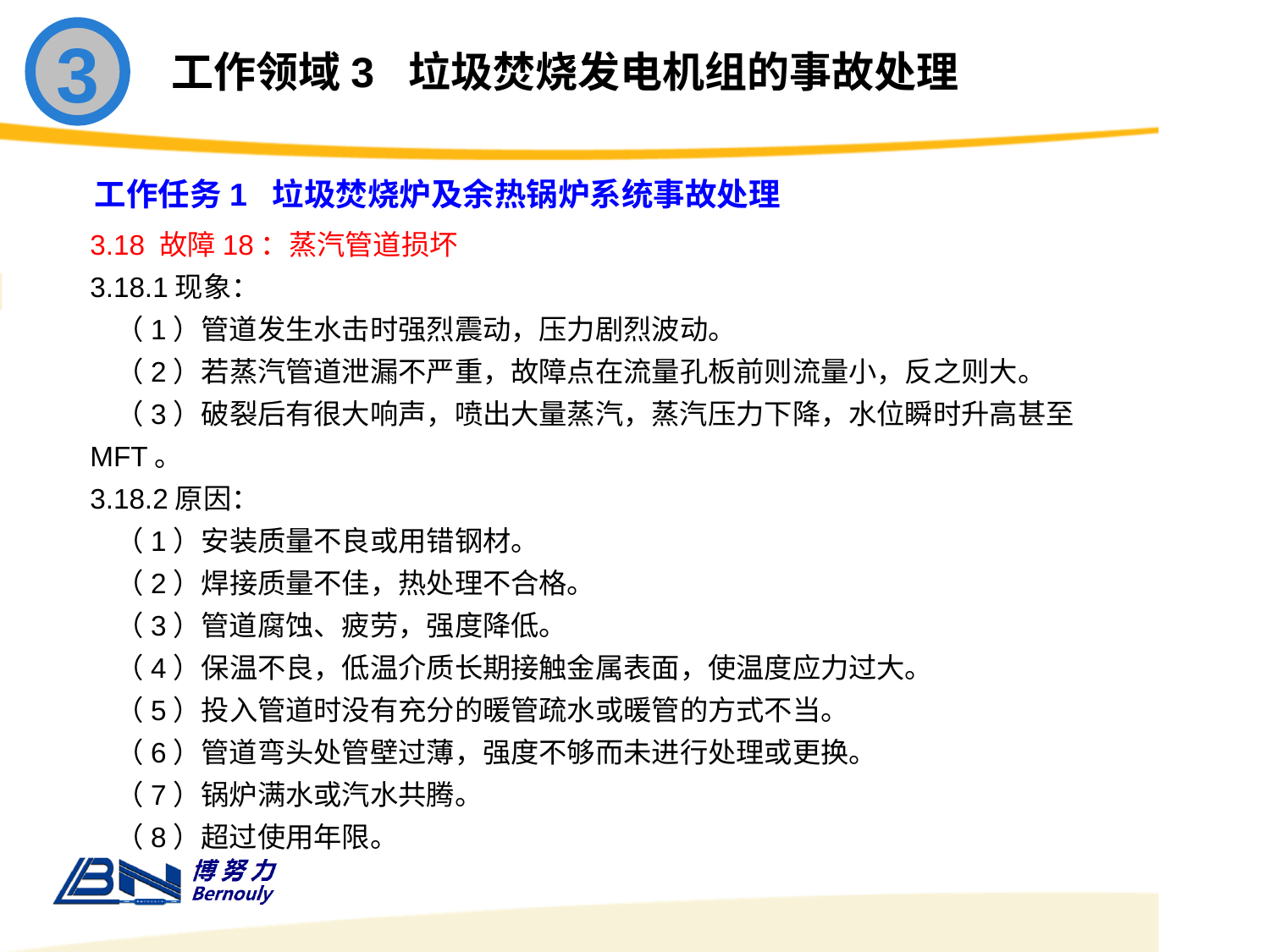

3
工作领域3  垃圾焚烧发电机组的事故处理
工作任务1  垃圾焚烧炉及余热锅炉系统事故处理
3.18 故障18：蒸汽管道损坏
3.18.1现象：
   （1）管道发生水击时强烈震动，压力剧烈波动。
   （2）若蒸汽管道泄漏不严重，故障点在流量孔板前则流量小，反之则大。
   （3）破裂后有很大响声，喷出大量蒸汽，蒸汽压力下降，水位瞬时升高甚至MFT。
3.18.2原因：
   （1）安装质量不良或用错钢材。
   （2）焊接质量不佳，热处理不合格。
   （3）管道腐蚀、疲劳，强度降低。
   （4）保温不良，低温介质长期接触金属表面，使温度应力过大。
   （5）投入管道时没有充分的暖管疏水或暖管的方式不当。
   （6）管道弯头处管壁过薄，强度不够而未进行处理或更换。
   （7）锅炉满水或汽水共腾。
   （8）超过使用年限。